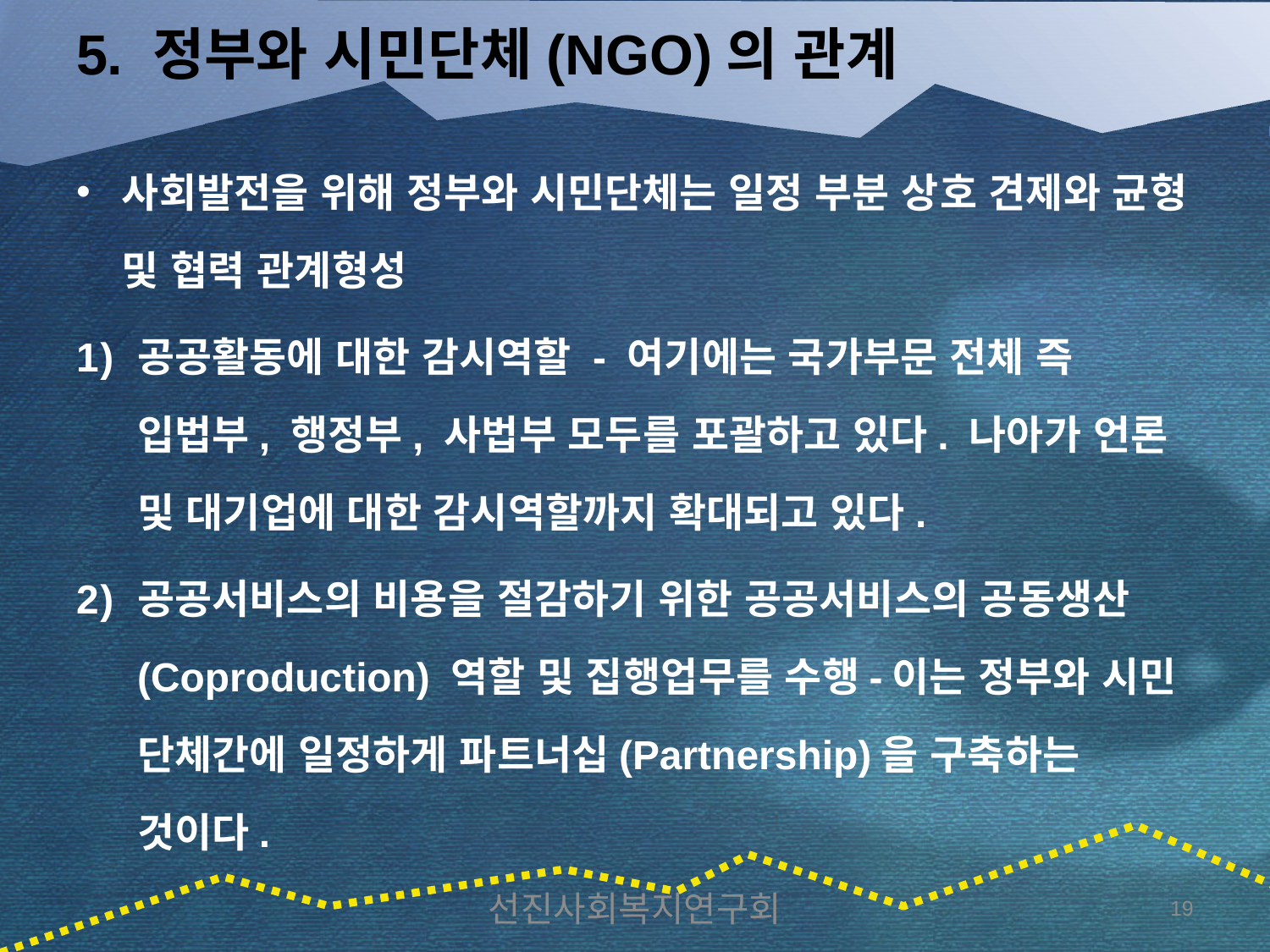

# 5. 정부와 시민단체(NGO)의 관계
사회발전을 위해 정부와 시민단체는 일정 부분 상호 견제와 균형 및 협력 관계형성
공공활동에 대한 감시역할 - 여기에는 국가부문 전체 즉 입법부, 행정부, 사법부 모두를 포괄하고 있다. 나아가 언론 및 대기업에 대한 감시역할까지 확대되고 있다.
공공서비스의 비용을 절감하기 위한 공공서비스의 공동생산(Coproduction) 역할 및 집행업무를 수행-이는 정부와 시민 단체간에 일정하게 파트너십(Partnership)을 구축하는 것이다.

선진사회복지연구회
19